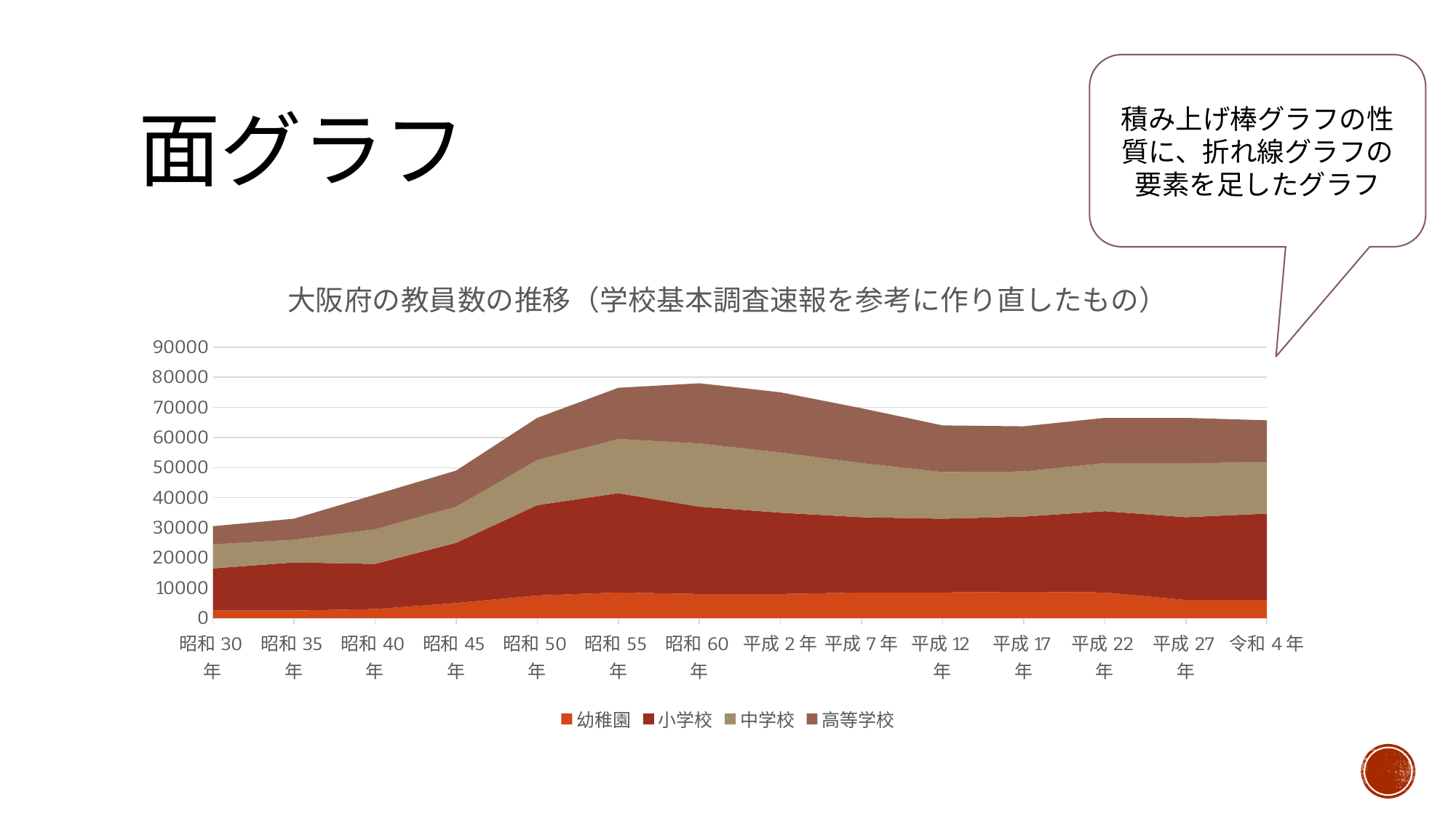

積み上げ棒グラフの性質に、折れ線グラフの要素を足したグラフ
# 面グラフ

### Chart: 大阪府の教員数の推移（学校基本調査速報を参考に作り直したもの）

| Category | 幼稚園 | 小学校 | 中学校 | 高等学校 |
|---|---|---|---|---|
| 昭和30年 | 2500.0 | 14000.0 | 8000.0 | 6000.0 |
| 昭和35年 | 2500.0 | 16000.0 | 7500.0 | 7000.0 |
| 昭和40年 | 3000.0 | 15000.0 | 11500.0 | 11500.0 |
| 昭和45年 | 5000.0 | 20000.0 | 12000.0 | 12000.0 |
| 昭和50年 | 7500.0 | 30000.0 | 15000.0 | 14000.0 |
| 昭和55年 | 8500.0 | 33000.0 | 18000.0 | 17000.0 |
| 昭和60年 | 8000.0 | 29000.0 | 21000.0 | 20000.0 |
| 平成2年 | 8000.0 | 27000.0 | 20000.0 | 20000.0 |
| 平成7年 | 8500.0 | 25000.0 | 18000.0 | 18200.0 |
| 平成12年 | 8500.0 | 24500.0 | 15500.0 | 15500.0 |
| 平成17年 | 8700.0 | 25000.0 | 15000.0 | 15000.0 |
| 平成22年 | 8500.0 | 27000.0 | 16000.0 | 15000.0 |
| 平成27年 | 6000.0 | 27500.0 | 18000.0 | 15000.0 |
| 令和4年 | 6000.0 | 28700.0 | 17000.0 | 14000.0 |